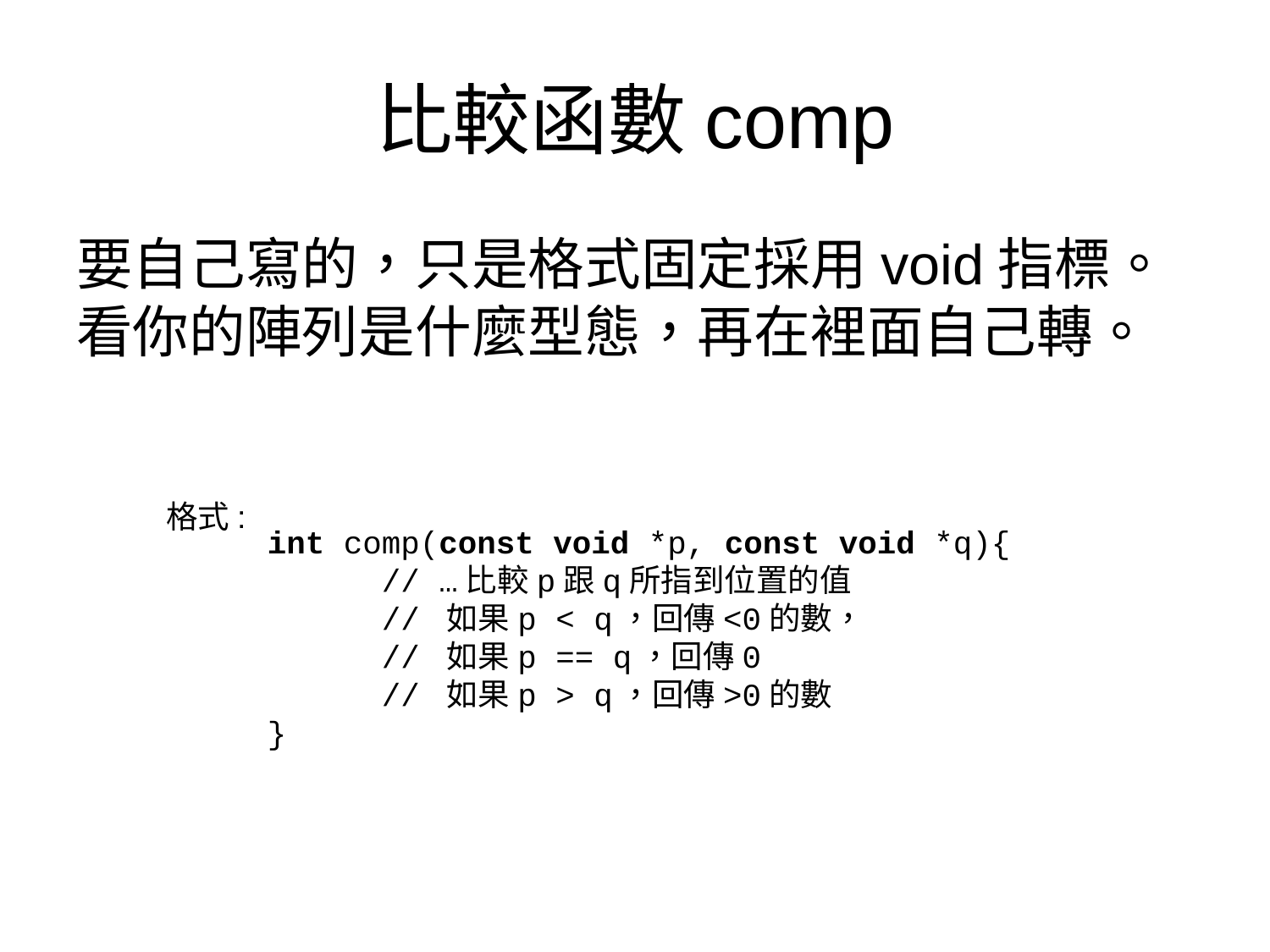

# 比較函數comp
要自己寫的，只是格式固定採用void指標。
看你的陣列是什麼型態，再在裡面自己轉。

格式:
int comp(const void *p, const void *q){
      // …比較p跟q所指到位置的值
      // 如果p < q，回傳<0的數，
      // 如果p == q，回傳0
      // 如果p > q，回傳>0的數
}